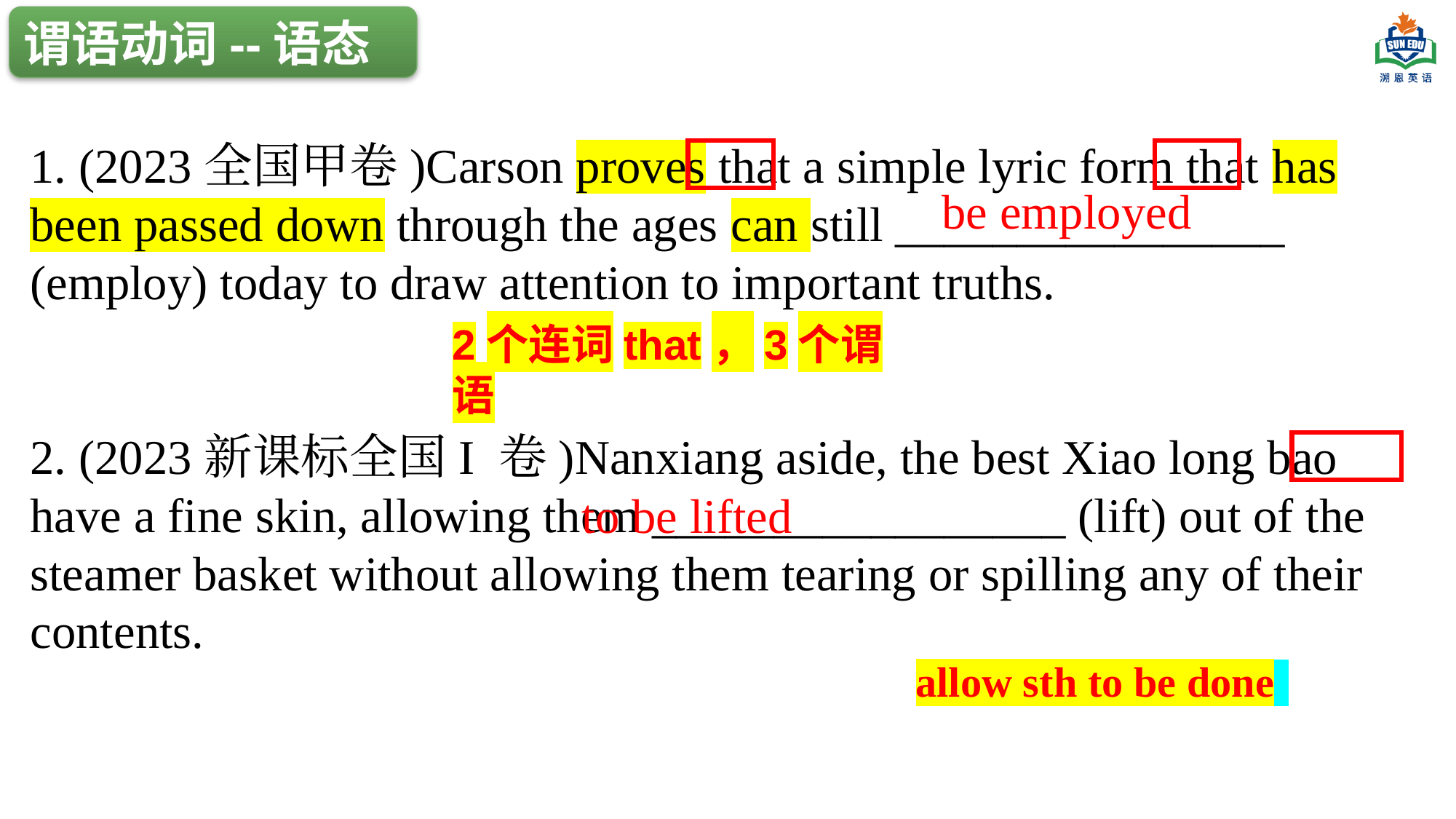

谓语动词--语态

1. (2023全国甲卷)Carson proves that a simple lyric form that has been passed down through the ages can still ________________ (employ) today to draw attention to important truths.

2. (2023新课标全国I 卷)Nanxiang aside, the best Xiao long bao have a fine skin, allowing them _________________ (lift) out of the steamer basket without allowing them tearing or spilling any of their contents.

 be employed
2个连词that，3个谓语

 to be lifted
allow sth to be done